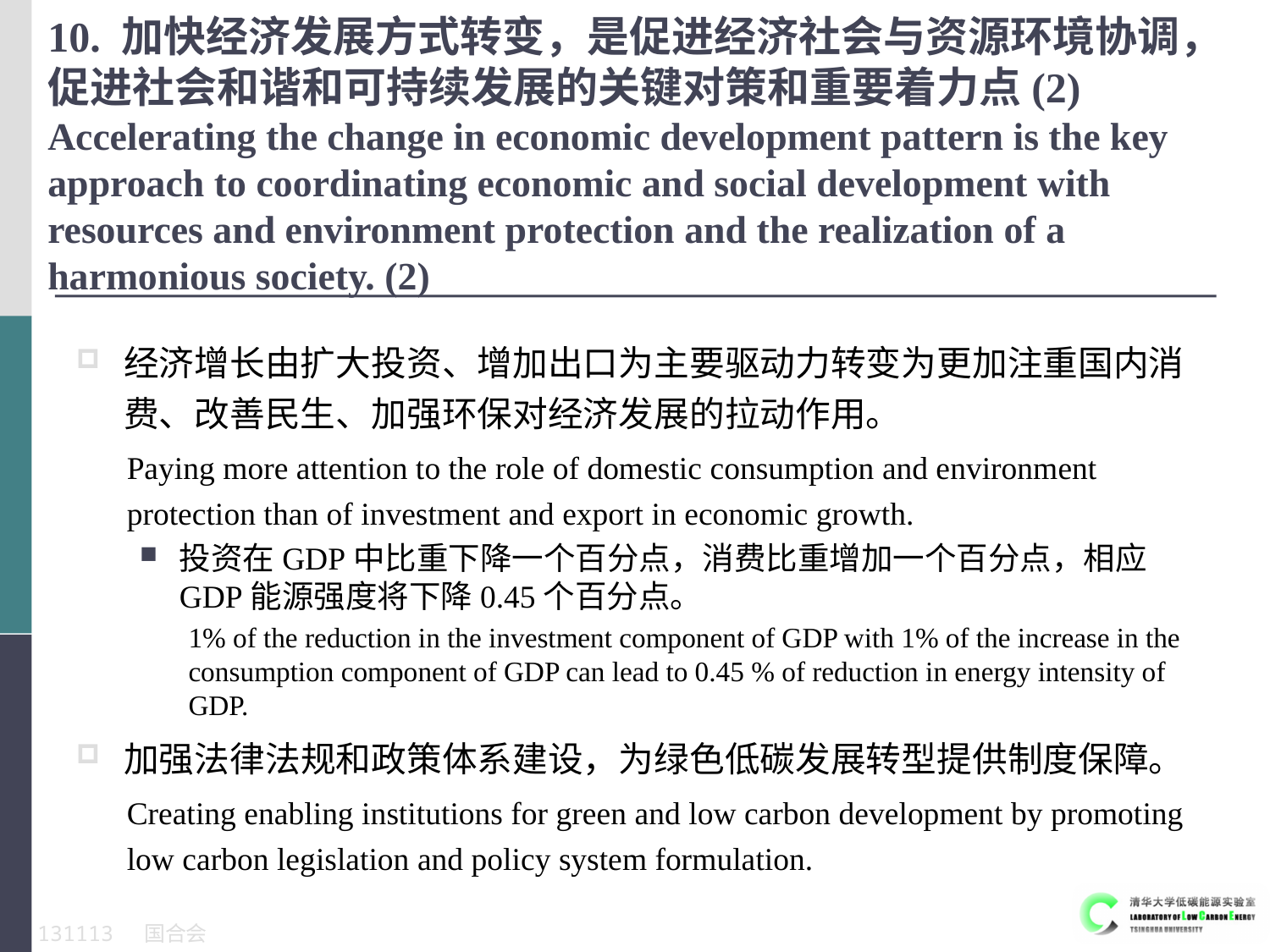

# 10. 加快经济发展方式转变，是促进经济社会与资源环境协调，促进社会和谐和可持续发展的关键对策和重要着力点(2) Accelerating the change in economic development pattern is the key approach to coordinating economic and social development with resources and environment protection and the realization of a harmonious society. (2)
经济增长由扩大投资、增加出口为主要驱动力转变为更加注重国内消费、改善民生、加强环保对经济发展的拉动作用。
Paying more attention to the role of domestic consumption and environment protection than of investment and export in economic growth.
投资在GDP中比重下降一个百分点，消费比重增加一个百分点，相应GDP能源强度将下降0.45个百分点。
1% of the reduction in the investment component of GDP with 1% of the increase in the consumption component of GDP can lead to 0.45 % of reduction in energy intensity of GDP.
加强法律法规和政策体系建设，为绿色低碳发展转型提供制度保障。
Creating enabling institutions for green and low carbon development by promoting low carbon legislation and policy system formulation.